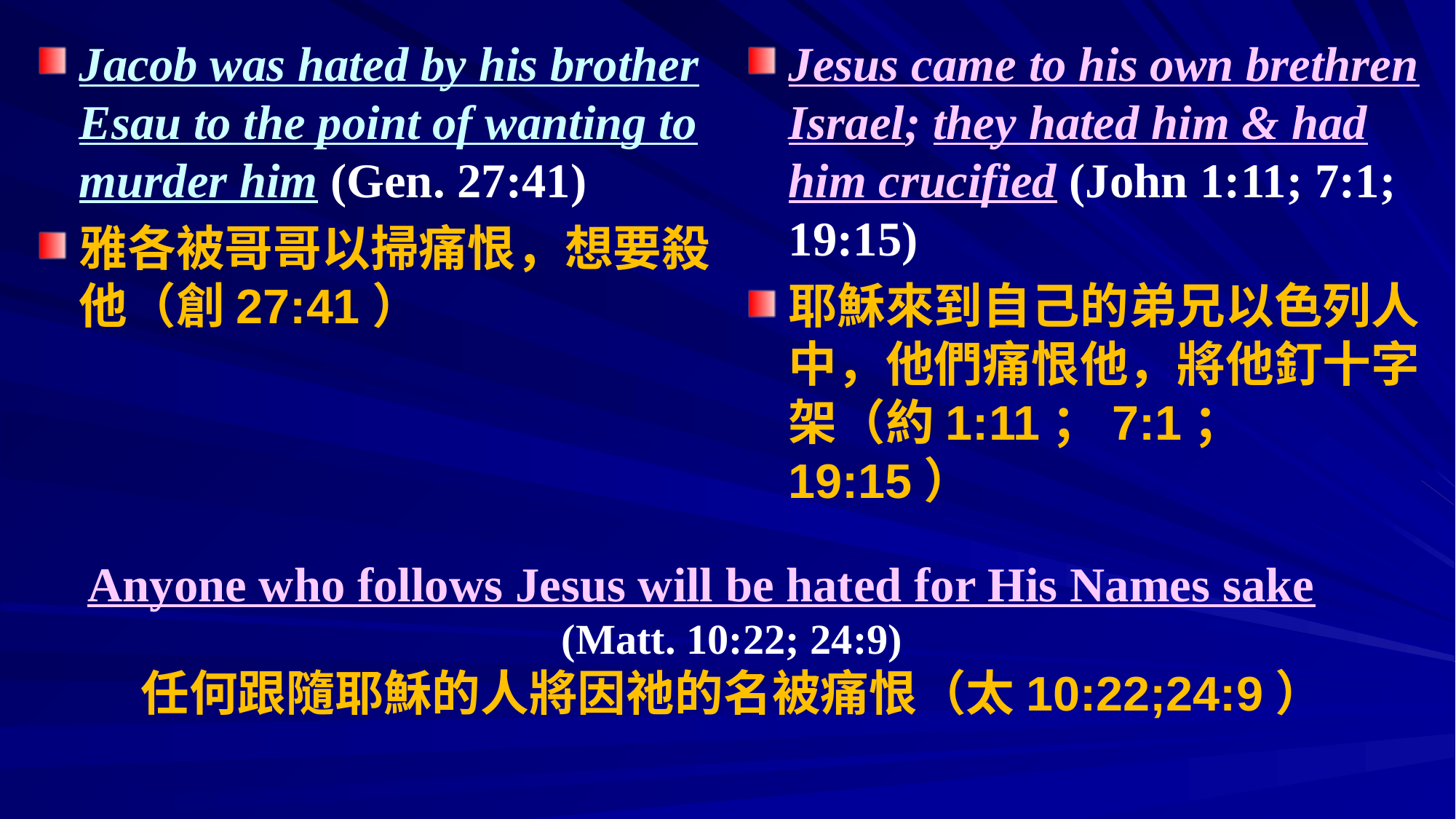

Jacob was hated by his brother Esau to the point of wanting to murder him (Gen. 27:41)
雅各被哥哥以掃痛恨，想要殺他（創27:41）
Jesus came to his own brethren Israel; they hated him & had him crucified (John 1:11; 7:1; 19:15)
耶穌來到自己的弟兄以色列人中，他們痛恨他，將他釘十字架（約1:11；7:1；19:15）
# Anyone who follows Jesus will be hated for His Names sake      (Matt. 10:22; 24:9) 任何跟隨耶穌的人將因祂的名被痛恨（太10:22;24:9）